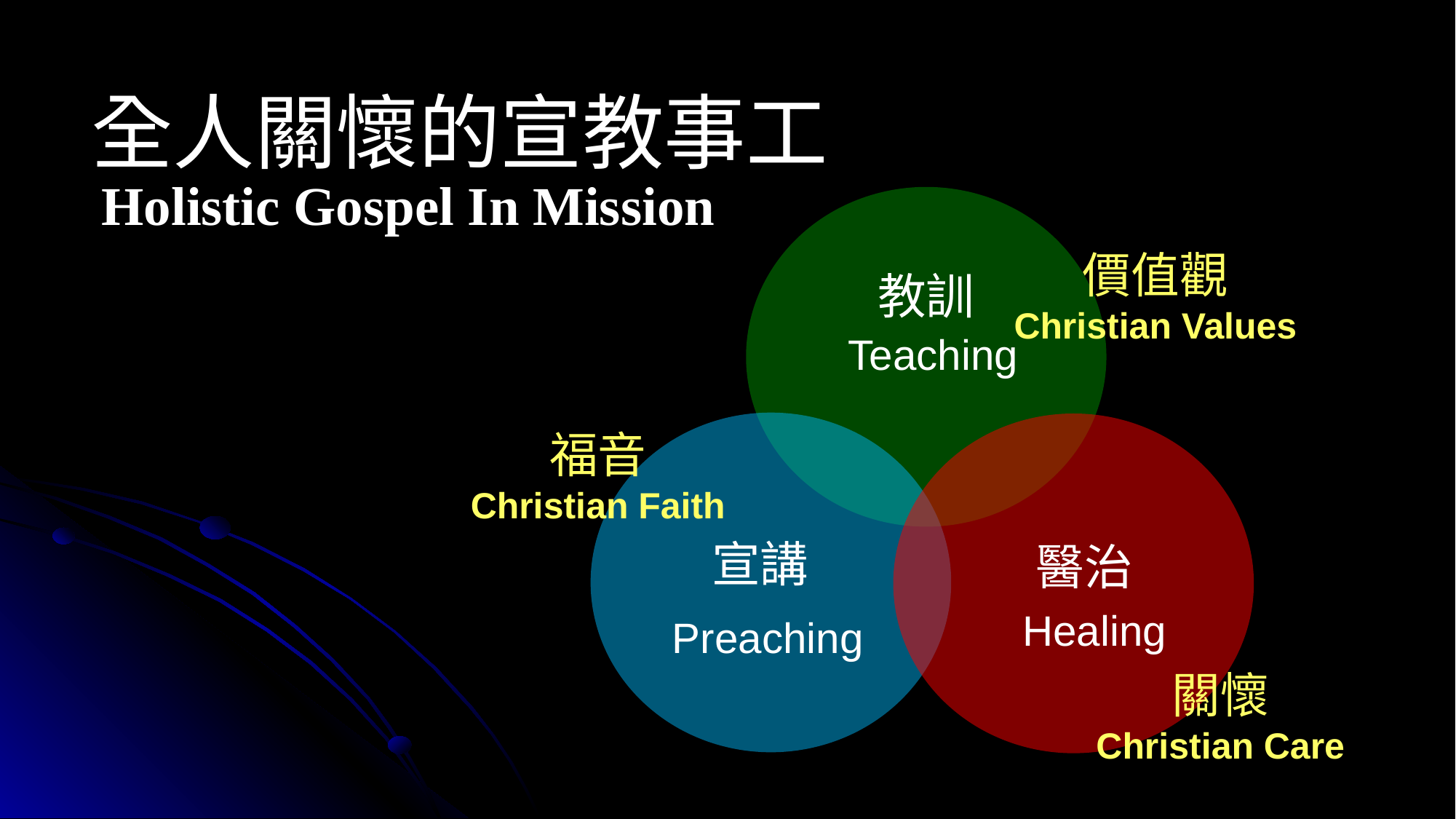

全人關懷的宣教事工
Holistic Gospel In Mission

價值觀
Christian Values
教訓
Teaching

福音
Christian Faith
宣講
醫治
Healing
Preaching
關懷
Christian Care